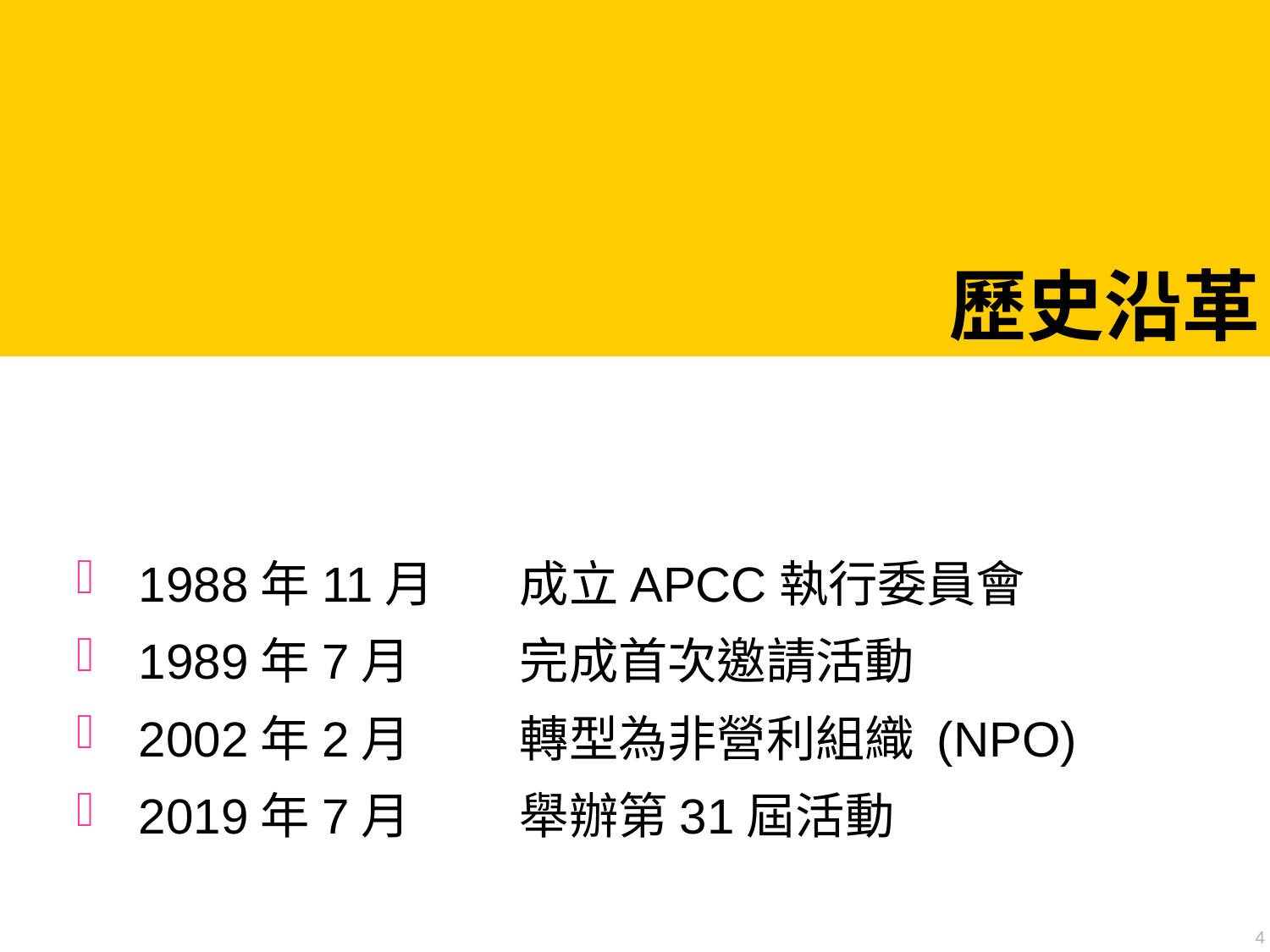

# 歷史沿革
1988年11月	成立APCC執行委員會
1989年7月	完成首次邀請活動
2002年2月	轉型為非營利組織 (NPO)
2019年7月	舉辦第31屆活動
4